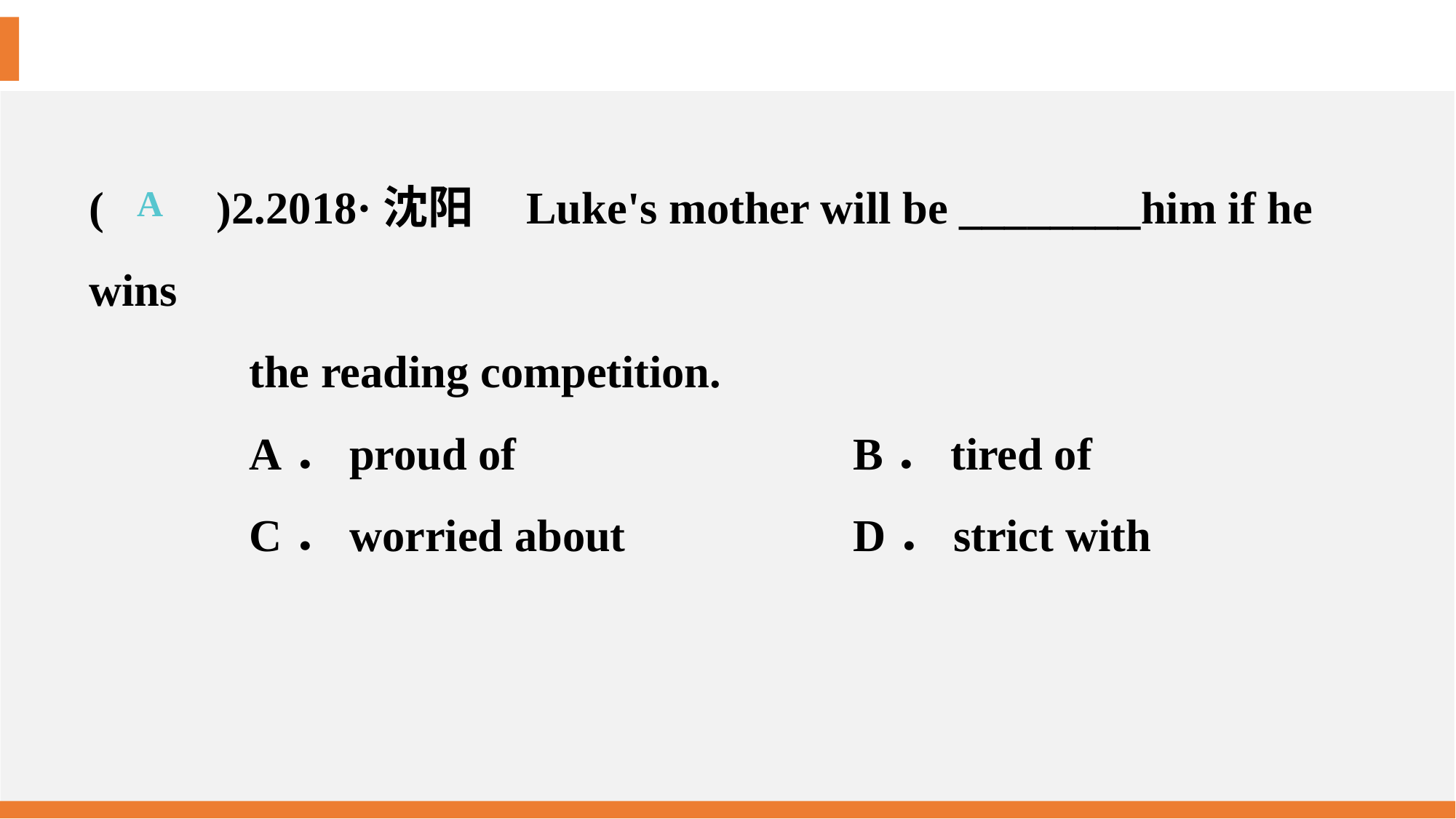

(　　)2.2018·沈阳    Luke's mother will be ________him if he wins
the reading competition.
A．proud of  			B．tired of
C．worried about  		D．strict with
A